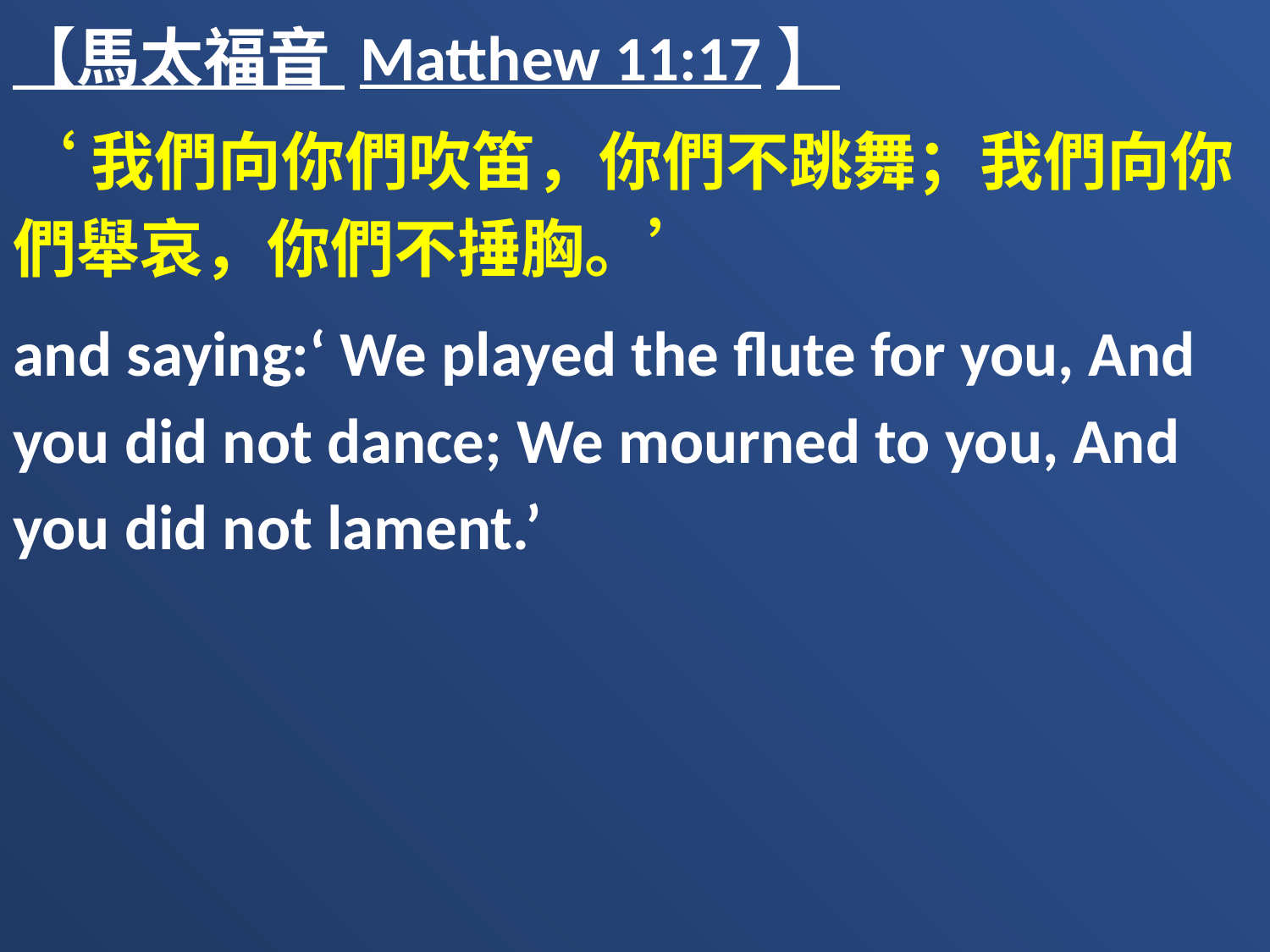

【馬太福音 Matthew 11:17】
‘我們向你們吹笛，你們不跳舞；我們向你們舉哀，你們不捶胸。’
and saying:‘ We played the flute for you, And you did not dance; We mourned to you, And you did not lament.’